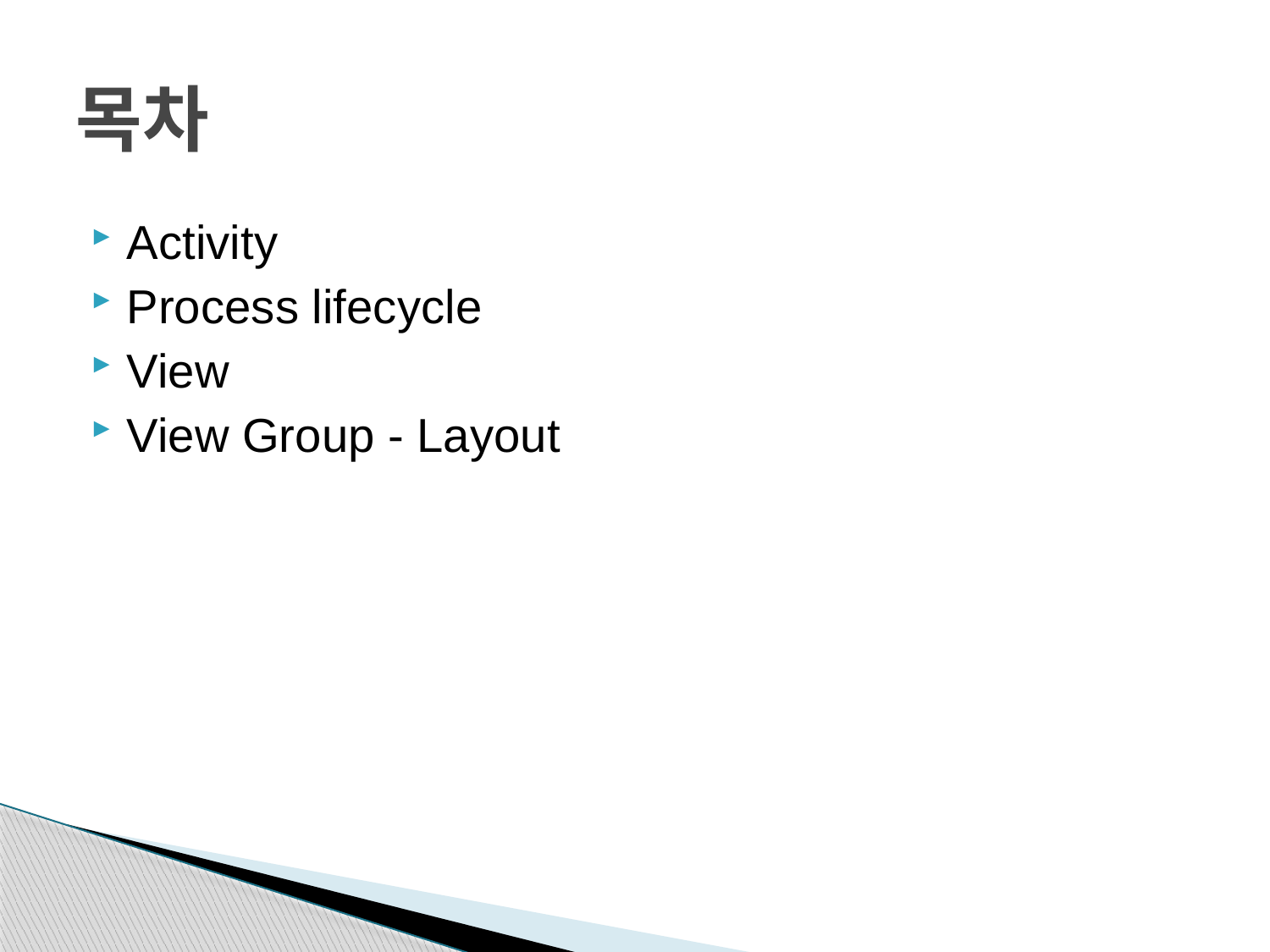

# 목차
Activity
Process lifecycle
View
View Group - Layout